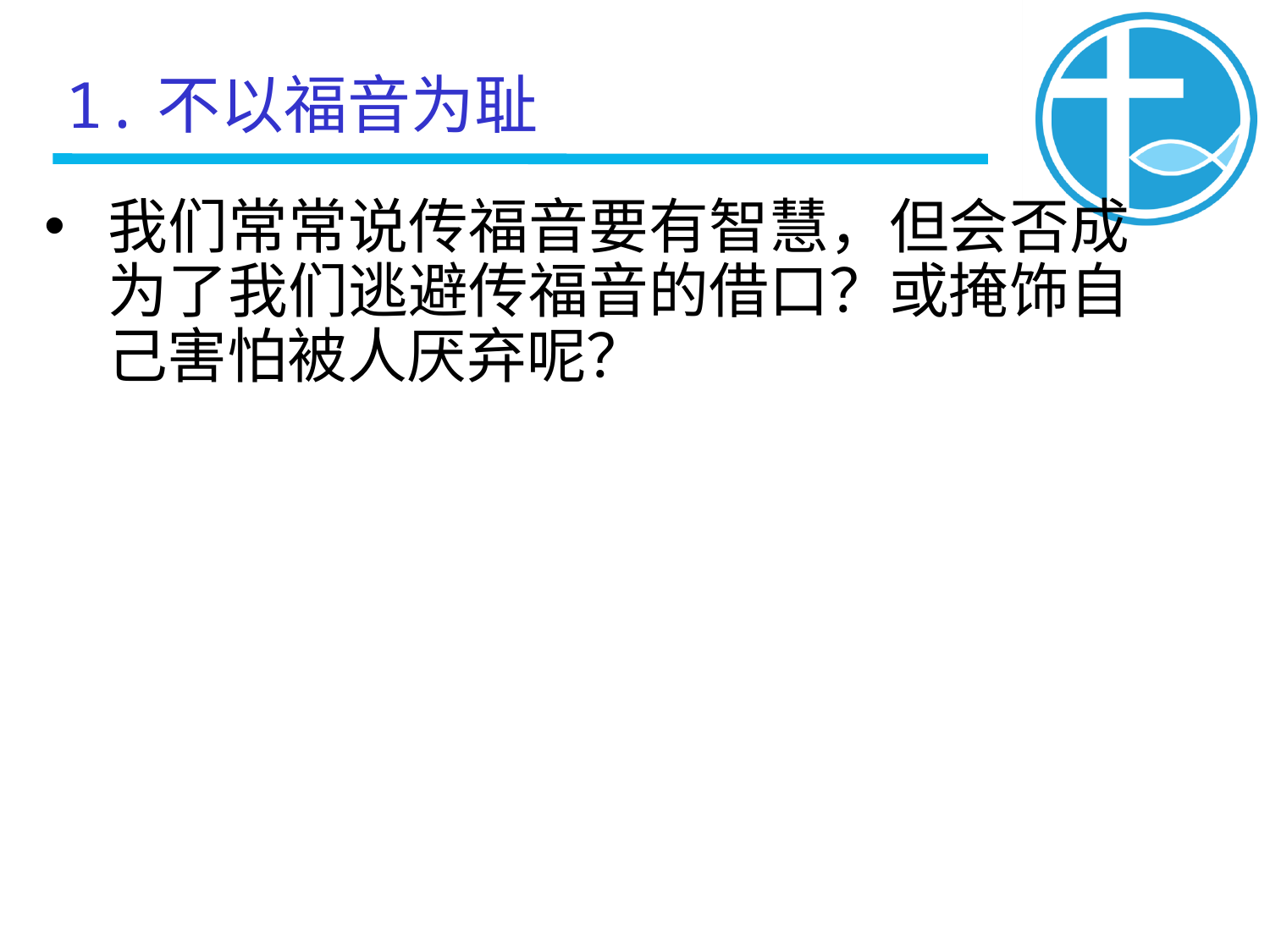

1.不以福音为耻
我们常常说传福音要有智慧，但会否成为了我们逃避传福音的借口？或掩饰自己害怕被人厌弃呢？